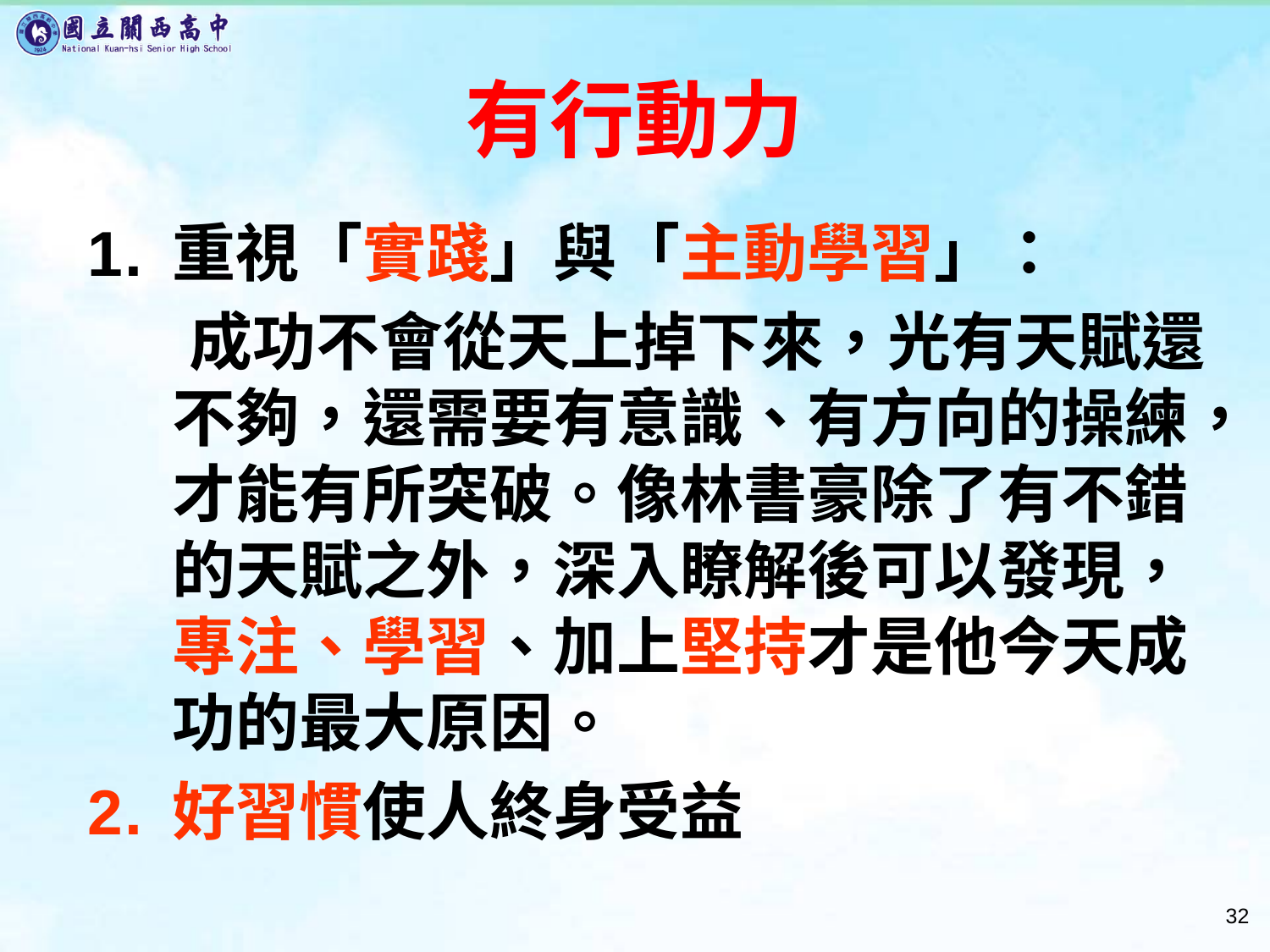

# 有行動力
重視「實踐」與「主動學習」：
      成功不會從天上掉下來，光有天賦還不夠，還需要有意識、有方向的操練，才能有所突破。像林書豪除了有不錯的天賦之外，深入瞭解後可以發現，專注、學習、加上堅持才是他今天成功的最大原因。
好習慣使人終身受益